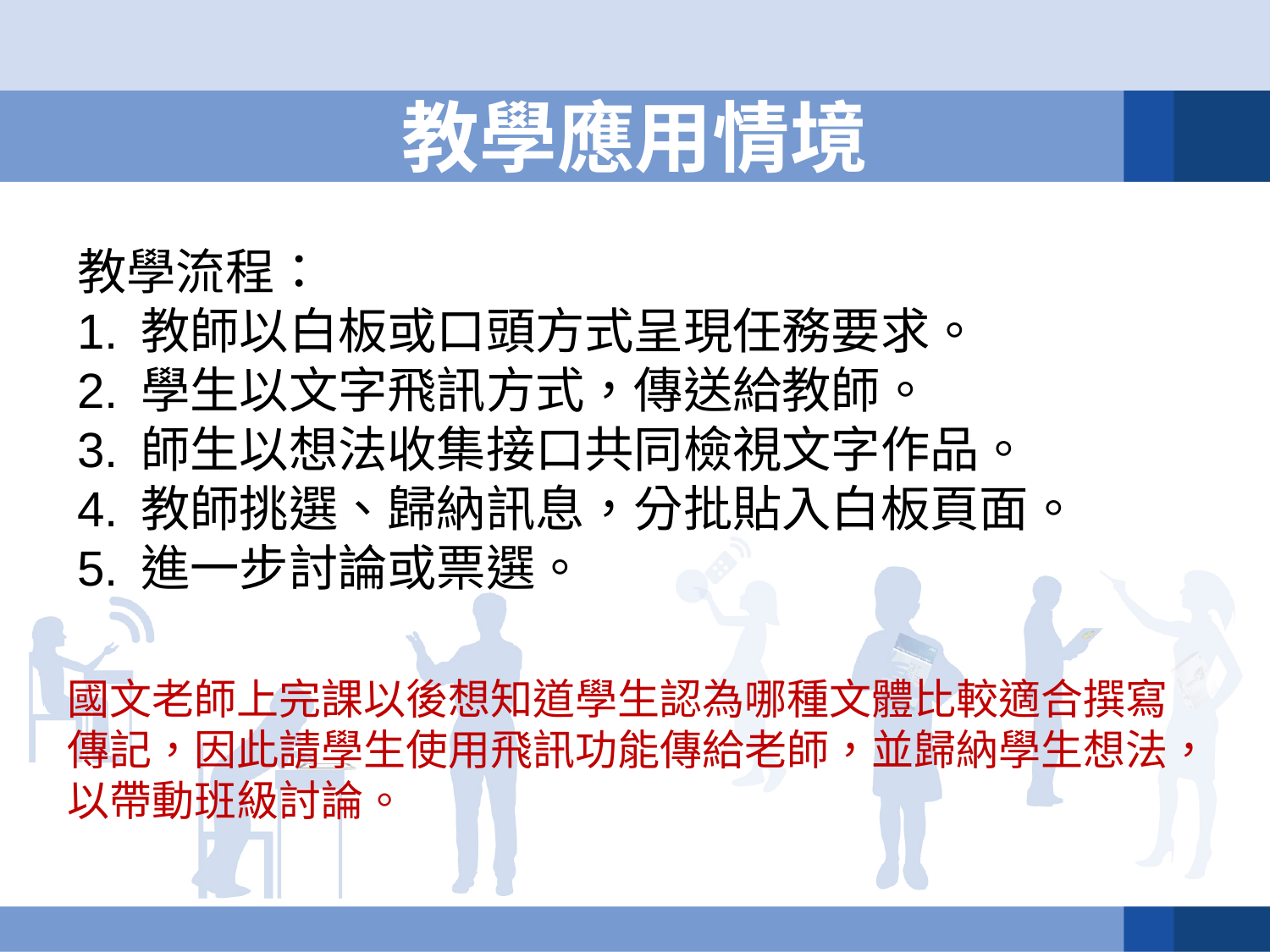

# 教學應用情境
教學流程：
教師以白板或口頭方式呈現任務要求。
學生以文字飛訊方式，傳送給教師。
師生以想法收集接口共同檢視文字作品。
教師挑選、歸納訊息，分批貼入白板頁面。
進一步討論或票選。
國文老師上完課以後想知道學生認為哪種文體比較適合撰寫傳記，因此請學生使用飛訊功能傳給老師，並歸納學生想法，以帶動班級討論。